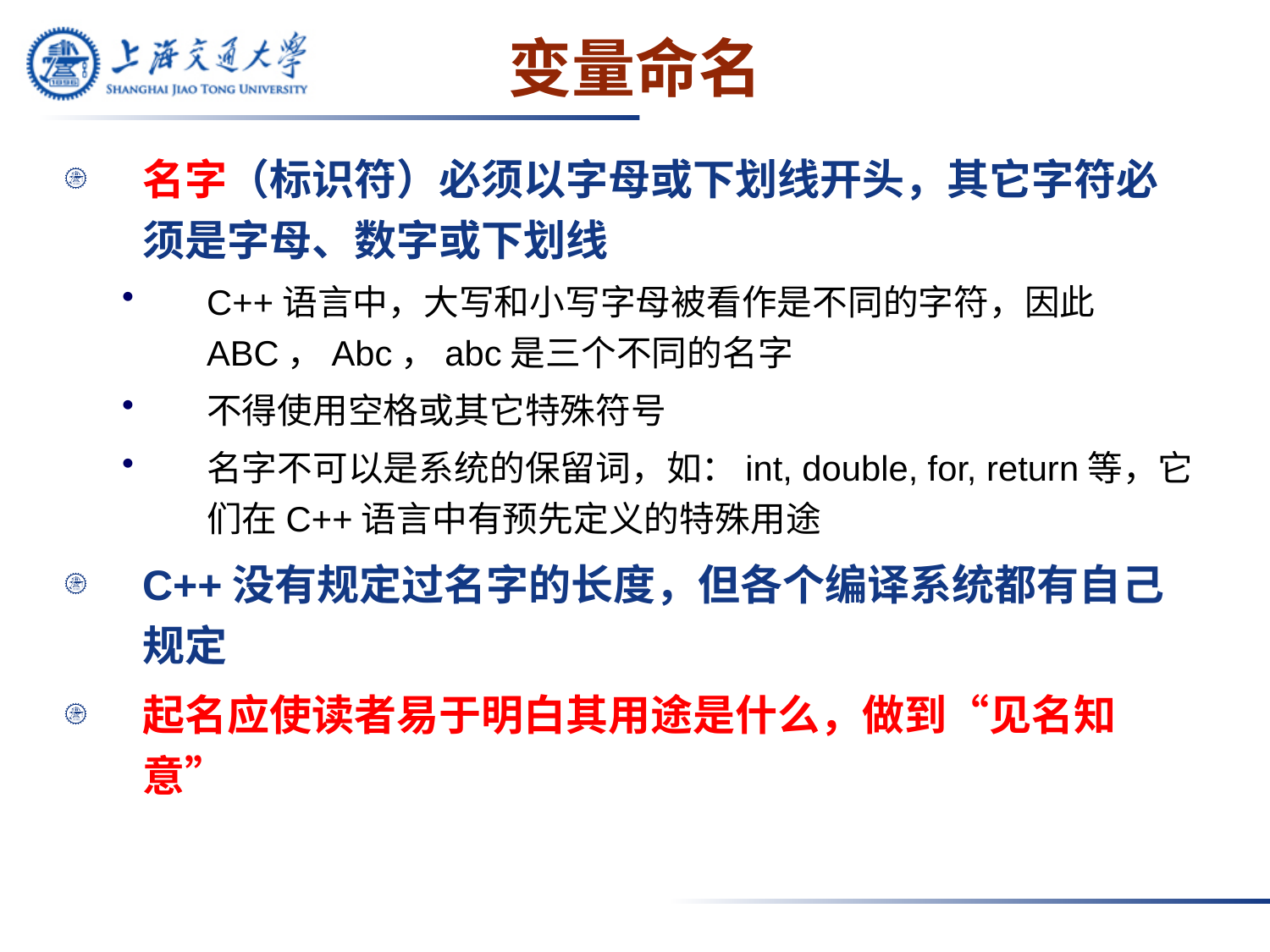

# 变量命名
名字（标识符）必须以字母或下划线开头，其它字符必须是字母、数字或下划线
C++语言中，大写和小写字母被看作是不同的字符，因此ABC，Abc，abc是三个不同的名字
不得使用空格或其它特殊符号
名字不可以是系统的保留词，如：int, double, for, return等，它们在C++语言中有预先定义的特殊用途
C++没有规定过名字的长度，但各个编译系统都有自己规定
起名应使读者易于明白其用途是什么，做到“见名知意”